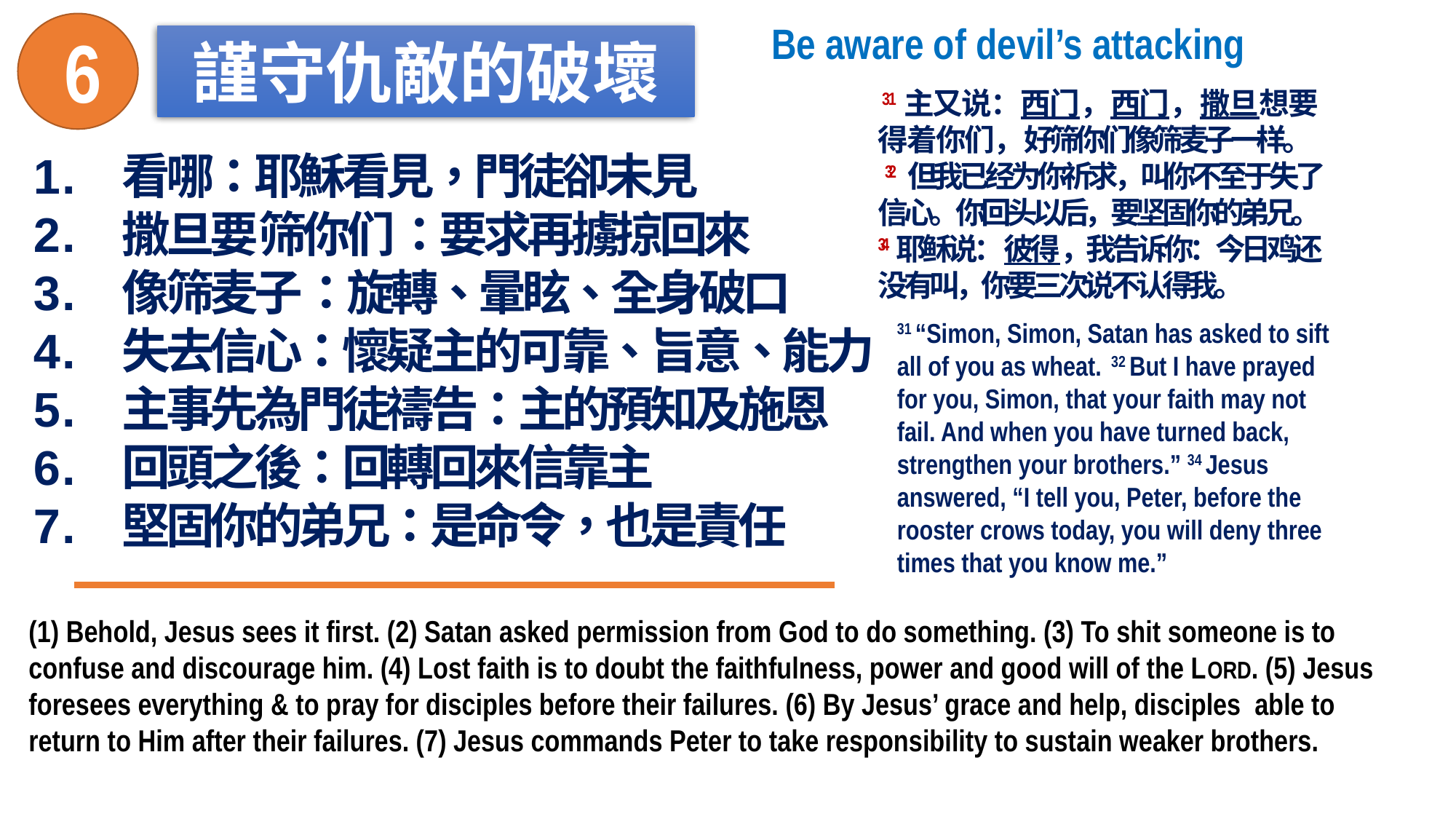

Be aware of devil’s attacking

6
謹守仇敵的破壞
 31主又说：西门，西门，撒旦想要得着你们，好筛你们像筛麦子一样。
 32 但我已经为你祈求，叫你不至于失了信心。你回头以后，要坚固你的弟兄。 34 耶稣说：彼得，我告诉你：今日鸡还没有叫，你要三次说不认得我。
看哪：耶穌看見，門徒卻未見
撒旦要筛你们：要求再擄掠回來
像筛麦子：旋轉、暈眩、全身破口
失去信心：懷疑主的可靠、旨意、能力
主事先為門徒禱告：主的預知及施恩
回頭之後：回轉回來信靠主
堅固你的弟兄：是命令，也是責任
31 “Simon, Simon, Satan has asked to sift all of you as wheat.  32 But I have prayed for you, Simon, that your faith may not fail. And when you have turned back, strengthen your brothers.” 34 Jesus answered, “I tell you, Peter, before the rooster crows today, you will deny three times that you know me.”
(1) Behold, Jesus sees it first. (2) Satan asked permission from God to do something. (3) To shit someone is to confuse and discourage him. (4) Lost faith is to doubt the faithfulness, power and good will of the LORD. (5) Jesus foresees everything & to pray for disciples before their failures. (6) By Jesus’ grace and help, disciples  able to return to Him after their failures. (7) Jesus commands Peter to take responsibility to sustain weaker brothers.